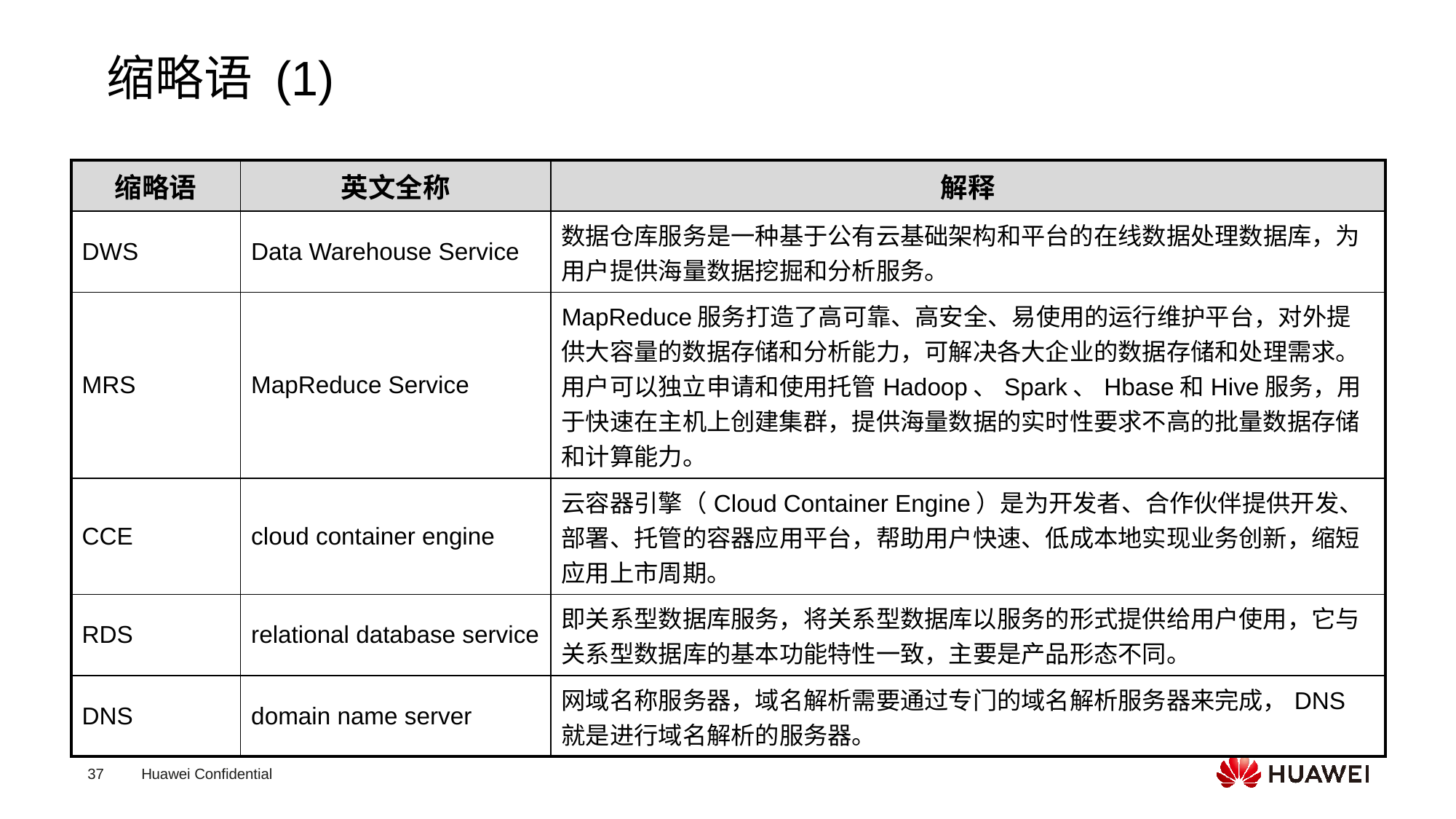

缩略语 (1)
| 缩略语 | 英文全称 | 解释 |
| --- | --- | --- |
| DWS | Data Warehouse Service | 数据仓库服务是一种基于公有云基础架构和平台的在线数据处理数据库，为用户提供海量数据挖掘和分析服务。 |
| MRS | MapReduce Service | MapReduce服务打造了高可靠、高安全、易使用的运行维护平台，对外提供大容量的数据存储和分析能力，可解决各大企业的数据存储和处理需求。用户可以独立申请和使用托管Hadoop、Spark、Hbase和Hive服务，用于快速在主机上创建集群，提供海量数据的实时性要求不高的批量数据存储和计算能力。 |
| CCE | cloud container engine | 云容器引擎（Cloud Container Engine）是为开发者、合作伙伴提供开发、部署、托管的容器应用平台，帮助用户快速、低成本地实现业务创新，缩短应用上市周期。 |
| RDS | relational database service | 即关系型数据库服务，将关系型数据库以服务的形式提供给用户使用，它与关系型数据库的基本功能特性一致，主要是产品形态不同。 |
| DNS | domain name server | 网域名称服务器，域名解析需要通过专门的域名解析服务器来完成，DNS就是进行域名解析的服务器。 |